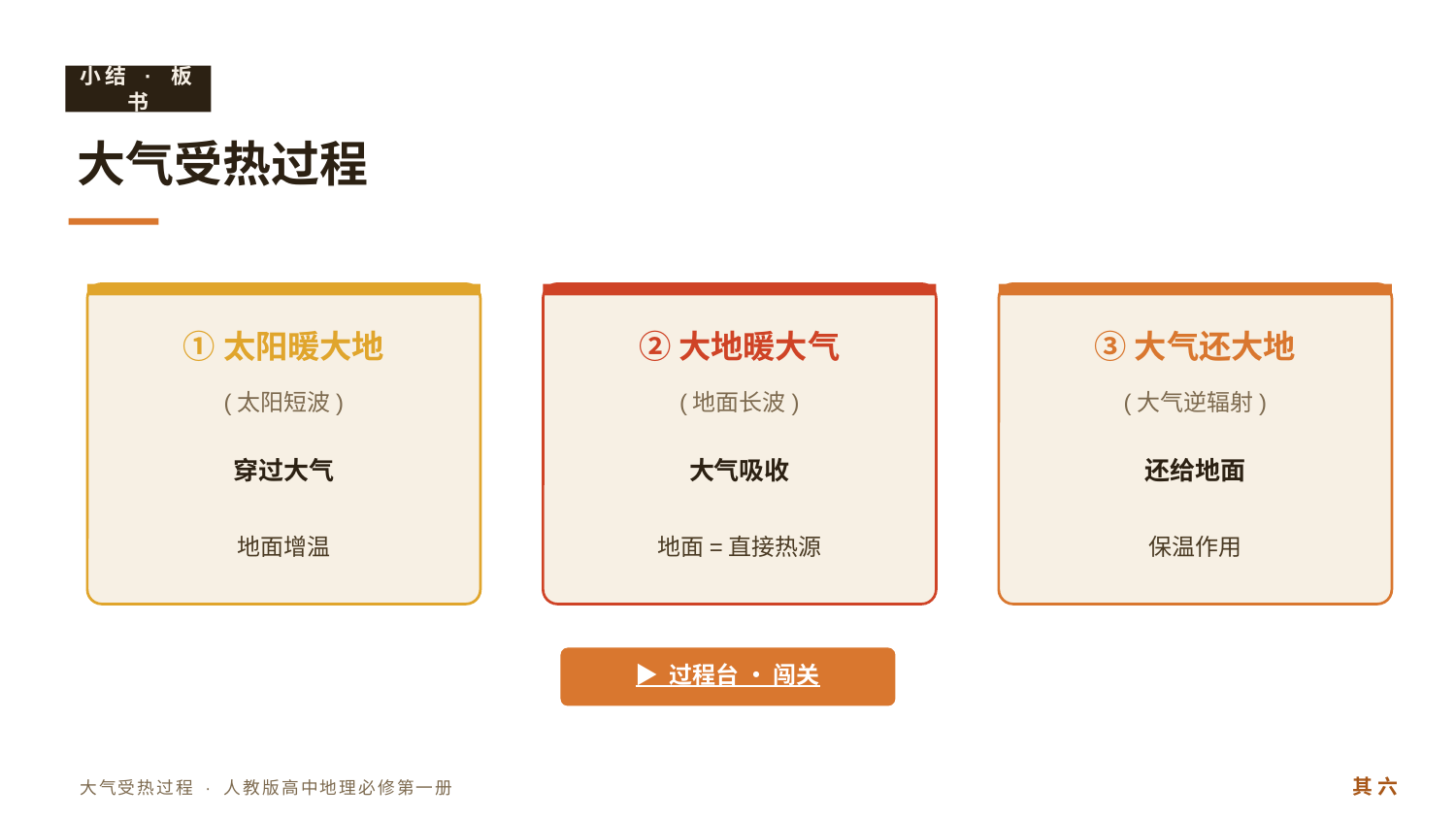

小结 · 板书

大气受热过程

①太阳暖大地
②大地暖大气
③大气还大地
(太阳短波)
(地面长波)
(大气逆辐射)
穿过大气
大气吸收
还给地面
地面增温
地面=直接热源
保温作用
▶  过程台 · 闯关

其 六
大气受热过程 · 人教版高中地理必修第一册